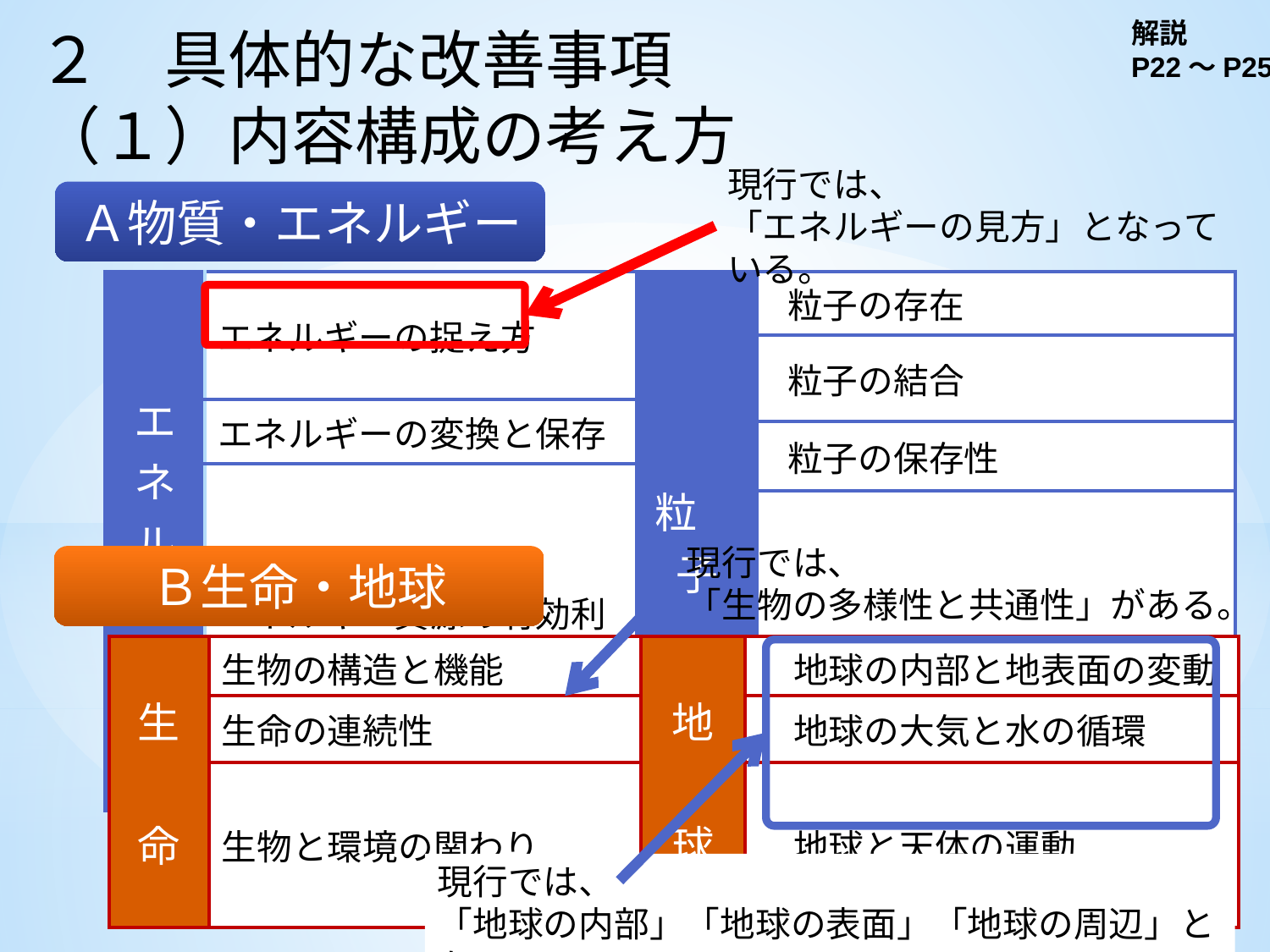

解説
P22～P25
２　具体的な改善事項
（１）内容構成の考え方
現行では、
「エネルギーの見方」となっている。
Ａ物質・エネルギー
| エネルギー | エネルギーの捉え方 | 粒　子 | 粒子の存在 |
| --- | --- | --- | --- |
|  |  |  | 粒子の結合 |
|  | エネルギーの変換と保存 |  |  |
|  |  |  | 粒子の保存性 |
|  | エネルギー資源の有効利用 |  |  |
|  |  |  | 粒子のもつエネルギー |

現行では、
「生物の多様性と共通性」がある。
Ｂ生命・地球
| 生　命 | 生物の構造と機能 | 地　球 | 地球の内部と地表面の変動 |
| --- | --- | --- | --- |
|  | 生命の連続性 |  | 地球の大気と水の循環 |
|  | 生物と環境の関わり |  | 地球と天体の運動 |

現行では、
「地球の内部」「地球の表面」「地球の周辺」となってる。